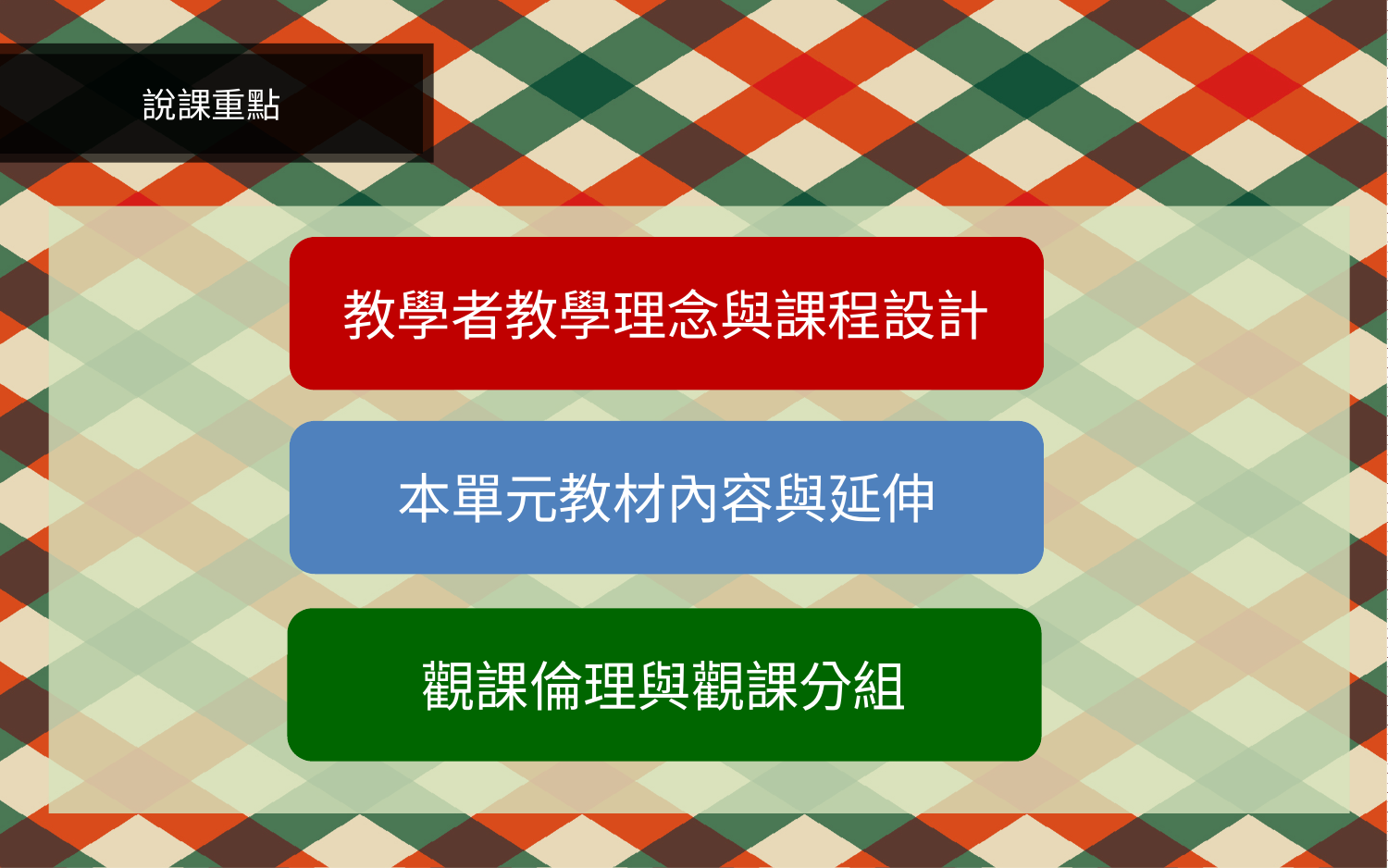

說課重點

教學者教學理念與課程設計
本單元教材內容與延伸
觀課倫理與觀課分組